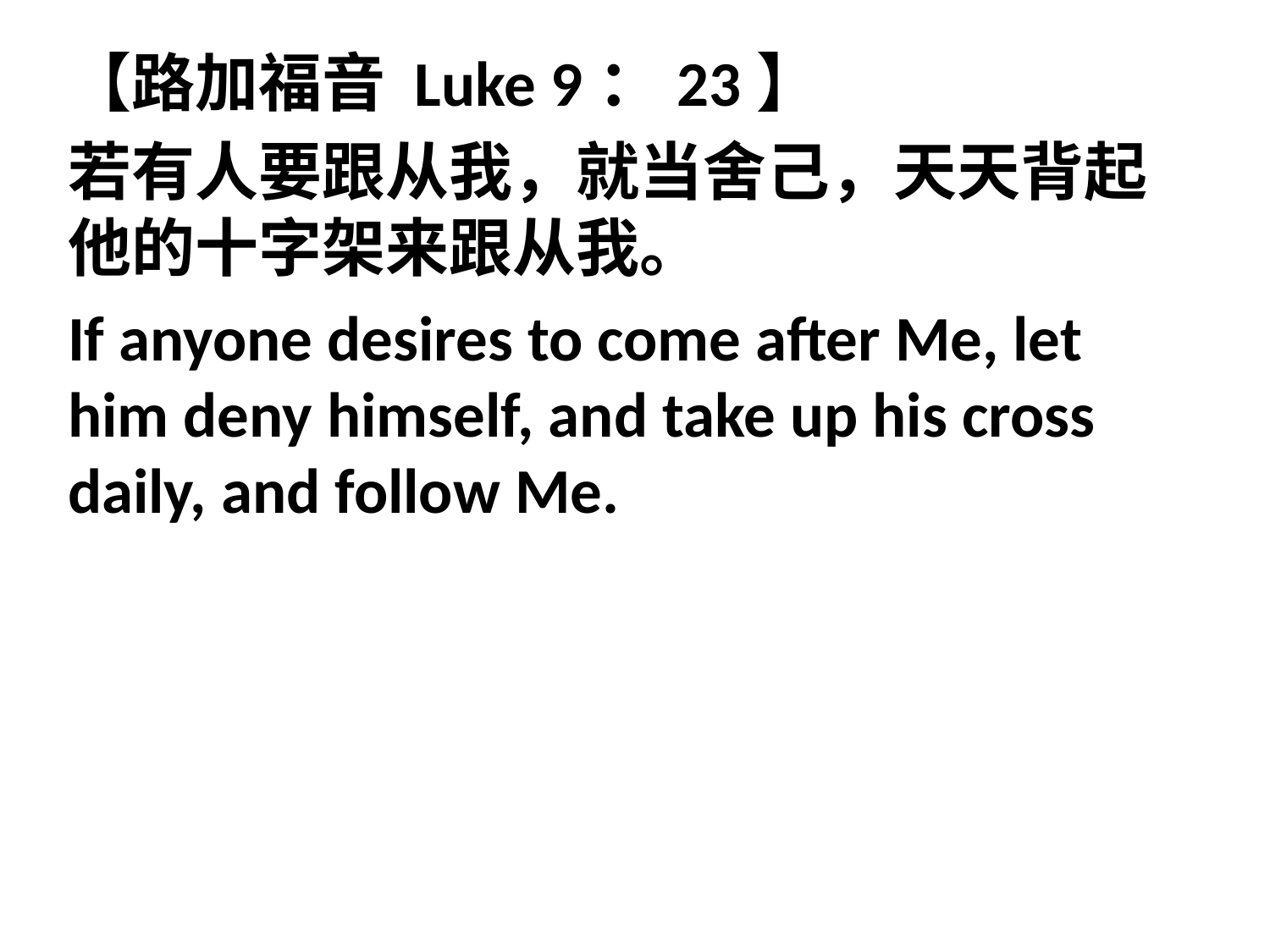

【路加福音 Luke 9：23】
若有人要跟从我，就当舍己，天天背起他的十字架来跟从我。
If anyone desires to come after Me, let him deny himself, and take up his cross daily, and follow Me.